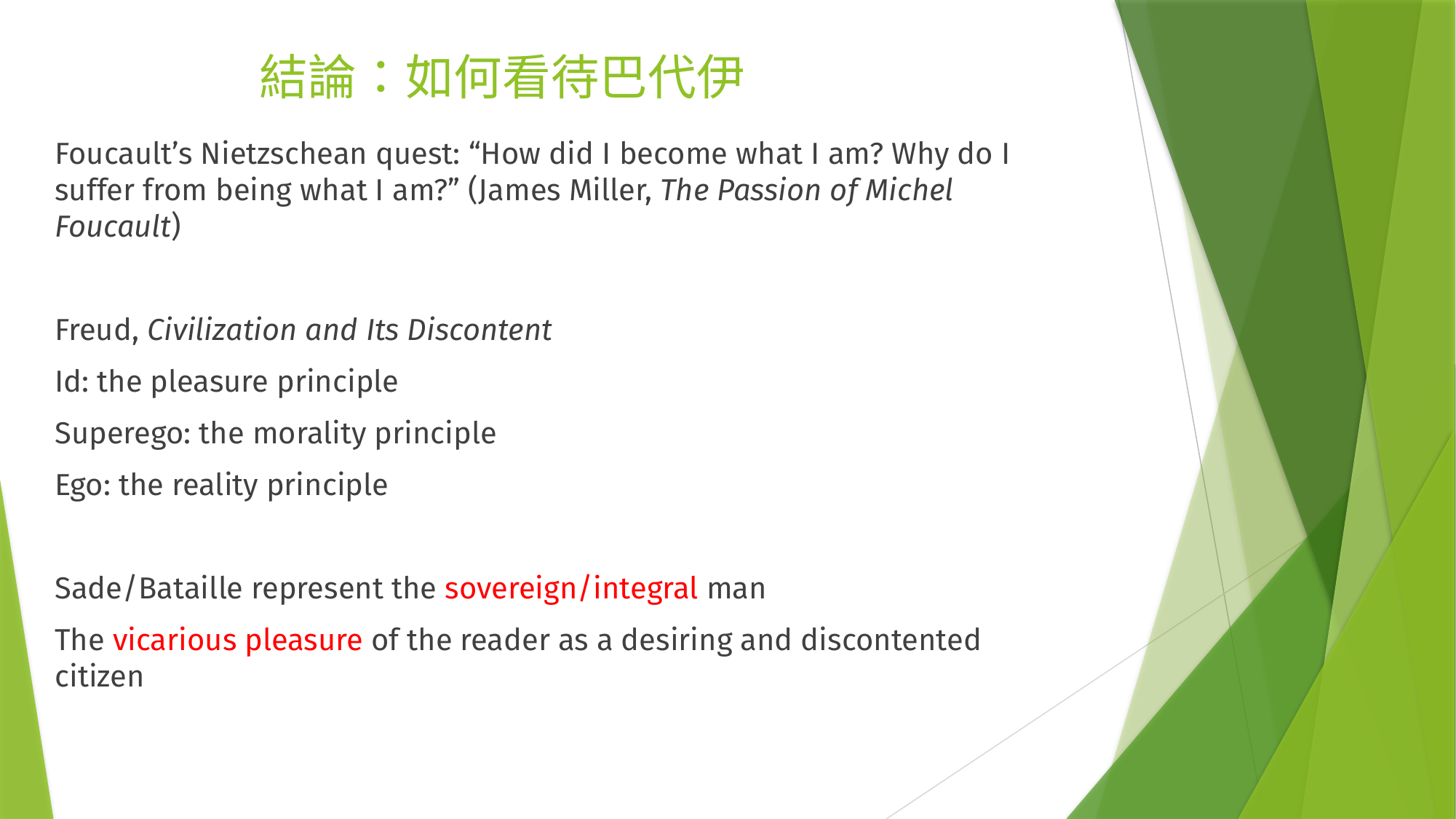

# 結論：如何看待巴代伊
Foucault’s Nietzschean quest: “How did I become what I am? Why do I suffer from being what I am?” (James Miller, The Passion of Michel Foucault)

Freud, Civilization and Its Discontent
Id: the pleasure principle
Superego: the morality principle
Ego: the reality principle

Sade/Bataille represent the sovereign/integral man
The vicarious pleasure of the reader as a desiring and discontented citizen